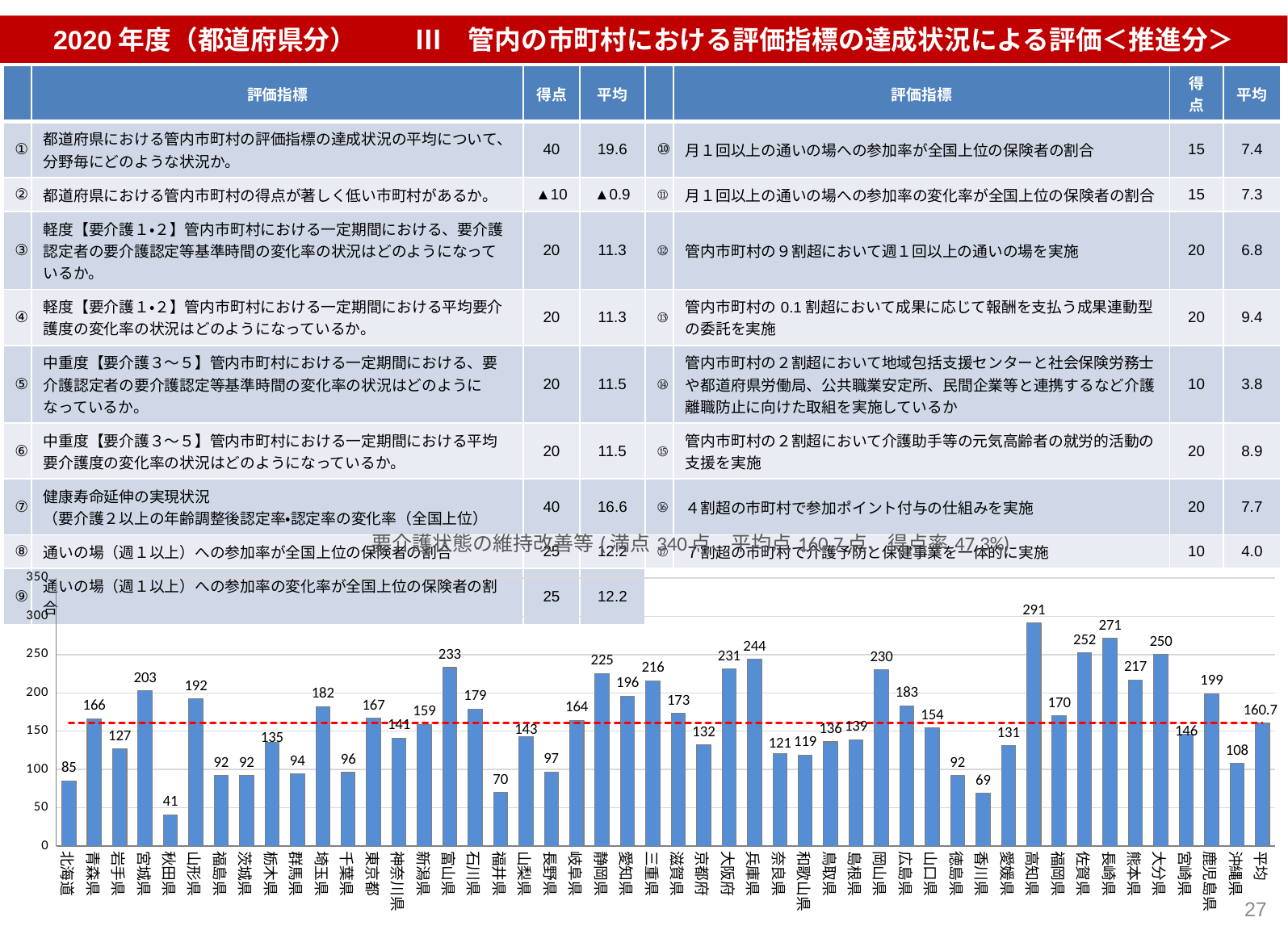

2020年度（都道府県分） 　　Ⅲ　管内の市町村における評価指標の達成状況による評価＜推進分＞
|  | 評価指標 | 得点 | 平均 |  | 評価指標 | 得点 | 平均 |
| --- | --- | --- | --- | --- | --- | --- | --- |
| ① | 都道府県における管内市町村の評価指標の達成状況の平均について、分野毎にどのような状況か。 | 40 | 19.6 | ⑩ | 月１回以上の通いの場への参加率が全国上位の保険者の割合 | 15 | 7.4 |
| ② | 都道府県における管内市町村の得点が著しく低い市町村があるか。 | ▲10 | ▲0.9 | ⑪ | 月１回以上の通いの場への参加率の変化率が全国上位の保険者の割合 | 15 | 7.3 |
| ③ | 軽度【要介護１・２】管内市町村における一定期間における、要介護認定者の要介護認定等基準時間の変化率の状況はどのようになっているか。 | 20 | 11.3 | ⑫ | 管内市町村の９割超において週１回以上の通いの場を実施 | 20 | 6.8 |
| ④ | 軽度【要介護１・２】管内市町村における一定期間における平均要介護度の変化率の状況はどのようになっているか。 | 20 | 11.3 | ⑬ | 管内市町村の0.1割超において成果に応じて報酬を支払う成果連動型の委託を実施 | 20 | 9.4 |
| ⑤ | 中重度【要介護３～５】管内市町村における一定期間における、要介護認定者の要介護認定等基準時間の変化率の状況はどのようになっているか。 | 20 | 11.5 | ⑭ | 管内市町村の２割超において地域包括支援センターと社会保険労務士や都道府県労働局、公共職業安定所、民間企業等と連携するなど介護離職防止に向けた取組を実施しているか | 10 | 3.8 |
| ⑥ | 中重度【要介護３～５】管内市町村における一定期間における平均要介護度の変化率の状況はどのようになっているか。 | 20 | 11.5 | ⑮ | 管内市町村の２割超において介護助手等の元気高齢者の就労的活動の支援を実施 | 20 | 8.9 |
| ⑦ | 健康寿命延伸の実現状況 （要介護２以上の年齢調整後認定率・認定率の変化率（全国上位） | 40 | 16.6 | ⑯ | ４割超の市町村で参加ポイント付与の仕組みを実施 | 20 | 7.7 |
| ⑧ | 通いの場（週１以上）への参加率が全国上位の保険者の割合 | 25 | 12.2 | ⑰ | ７割超の市町村で介護予防と保健事業を一体的に実施 | 10 | 4.0 |
| ⑨ | 通いの場（週１以上）への参加率の変化率が全国上位の保険者の割合 | 25 | 12.2 |  |  |  |  |

### Chart: 要介護状態の維持改善等(満点340点、平均点160.7点、得点率47.3%)

| Category | 要介護状態の維持改善等(満点340点、平均点160.7点、得点率47.3％) | 平均 |
|---|---|---|
| 北海道 | 85.0 | 160.70212765957447 |
| 青森県 | 166.0 | 160.70212765957447 |
| 岩手県 | 127.0 | 160.70212765957447 |
| 宮城県 | 203.0 | 160.70212765957447 |
| 秋田県 | 41.0 | 160.70212765957447 |
| 山形県 | 192.0 | 160.70212765957447 |
| 福島県 | 92.0 | 160.70212765957447 |
| 茨城県 | 92.0 | 160.70212765957447 |
| 栃木県 | 135.0 | 160.70212765957447 |
| 群馬県 | 94.0 | 160.70212765957447 |
| 埼玉県 | 182.0 | 160.70212765957447 |
| 千葉県 | 96.0 | 160.70212765957447 |
| 東京都 | 167.0 | 160.70212765957447 |
| 神奈川県 | 141.0 | 160.70212765957447 |
| 新潟県 | 159.0 | 160.70212765957447 |
| 富山県 | 233.0 | 160.70212765957447 |
| 石川県 | 179.0 | 160.70212765957447 |
| 福井県 | 70.0 | 160.70212765957447 |
| 山梨県 | 143.0 | 160.70212765957447 |
| 長野県 | 97.0 | 160.70212765957447 |
| 岐阜県 | 164.0 | 160.70212765957447 |
| 静岡県 | 225.0 | 160.70212765957447 |
| 愛知県 | 196.0 | 160.70212765957447 |
| 三重県 | 216.0 | 160.70212765957447 |
| 滋賀県 | 173.0 | 160.70212765957447 |
| 京都府 | 132.0 | 160.70212765957447 |
| 大阪府 | 231.0 | 160.70212765957447 |
| 兵庫県 | 244.0 | 160.70212765957447 |
| 奈良県 | 121.0 | 160.70212765957447 |
| 和歌山県 | 119.0 | 160.70212765957447 |
| 鳥取県 | 136.0 | 160.70212765957447 |
| 島根県 | 139.0 | 160.70212765957447 |
| 岡山県 | 230.0 | 160.70212765957447 |
| 広島県 | 183.0 | 160.70212765957447 |
| 山口県 | 154.0 | 160.70212765957447 |
| 徳島県 | 92.0 | 160.70212765957447 |
| 香川県 | 69.0 | 160.70212765957447 |
| 愛媛県 | 131.0 | 160.70212765957447 |
| 高知県 | 291.0 | 160.70212765957447 |
| 福岡県 | 170.0 | 160.70212765957447 |
| 佐賀県 | 252.0 | 160.70212765957447 |
| 長崎県 | 271.0 | 160.70212765957447 |
| 熊本県 | 217.0 | 160.70212765957447 |
| 大分県 | 250.0 | 160.70212765957447 |
| 宮崎県 | 146.0 | 160.70212765957447 |
| 鹿児島県 | 199.0 | 160.70212765957447 |
| 沖縄県 | 108.0 | 160.70212765957447 |
| 平均 | 160.70212765957447 | 160.70212765957447 |
27